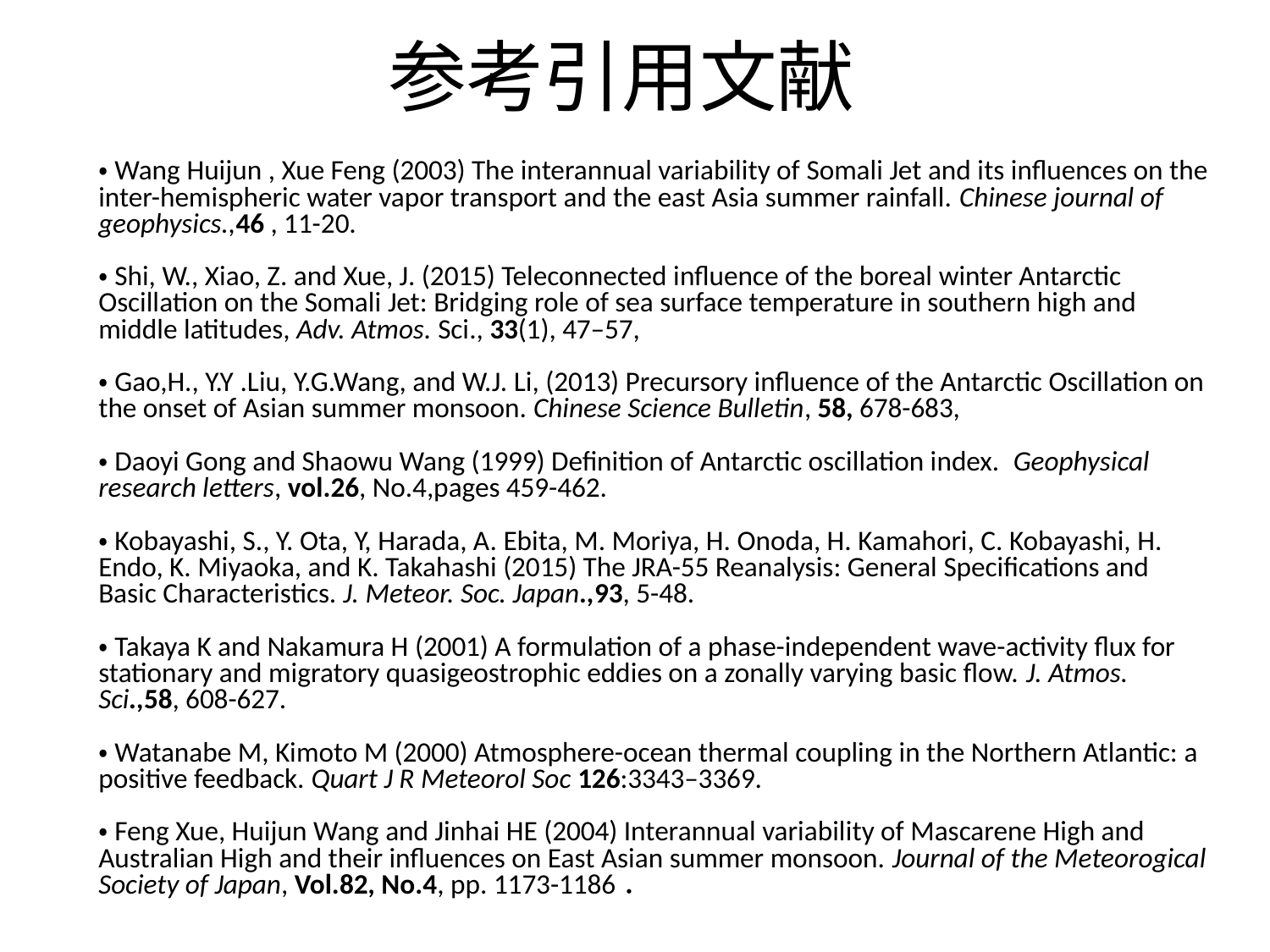

参考引用文献
・Wang Huijun , Xue Feng (2003) The interannual variability of Somali Jet and its influences on the inter-hemispheric water vapor transport and the east Asia summer rainfall. Chinese journal of geophysics.,46 , 11-20.

・Shi, W., Xiao, Z. and Xue, J. (2015) Teleconnected influence of the boreal winter Antarctic Oscillation on the Somali Jet: Bridging role of sea surface temperature in southern high and middle latitudes, Adv. Atmos. Sci., 33(1), 47–57,

・Gao,H., Y.Y .Liu, Y.G.Wang, and W.J. Li, (2013) Precursory influence of the Antarctic Oscillation on the onset of Asian summer monsoon. Chinese Science Bulletin, 58, 678-683,

・Daoyi Gong and Shaowu Wang (1999) Definition of Antarctic oscillation index.  Geophysical research letters, vol.26, No.4,pages 459-462.

・Kobayashi, S., Y. Ota, Y, Harada, A. Ebita, M. Moriya, H. Onoda, H. Kamahori, C. Kobayashi, H. Endo, K. Miyaoka, and K. Takahashi (2015) The JRA-55 Reanalysis: General Specifications and Basic Characteristics. J. Meteor. Soc. Japan.,93, 5-48.

・Takaya K and Nakamura H (2001) A formulation of a phase-independent wave-activity flux for stationary and migratory quasigeostrophic eddies on a zonally varying basic flow. J. Atmos. Sci.,58, 608-627.

・Watanabe M, Kimoto M (2000) Atmosphere-ocean thermal coupling in the Northern Atlantic: a positive feedback. Quart J R Meteorol Soc 126:3343–3369.

・Feng Xue, Huijun Wang and Jinhai HE (2004) Interannual variability of Mascarene High and Australian High and their influences on East Asian summer monsoon. Journal of the Meteorogical Society of Japan, Vol.82, No.4, pp. 1173-1186．